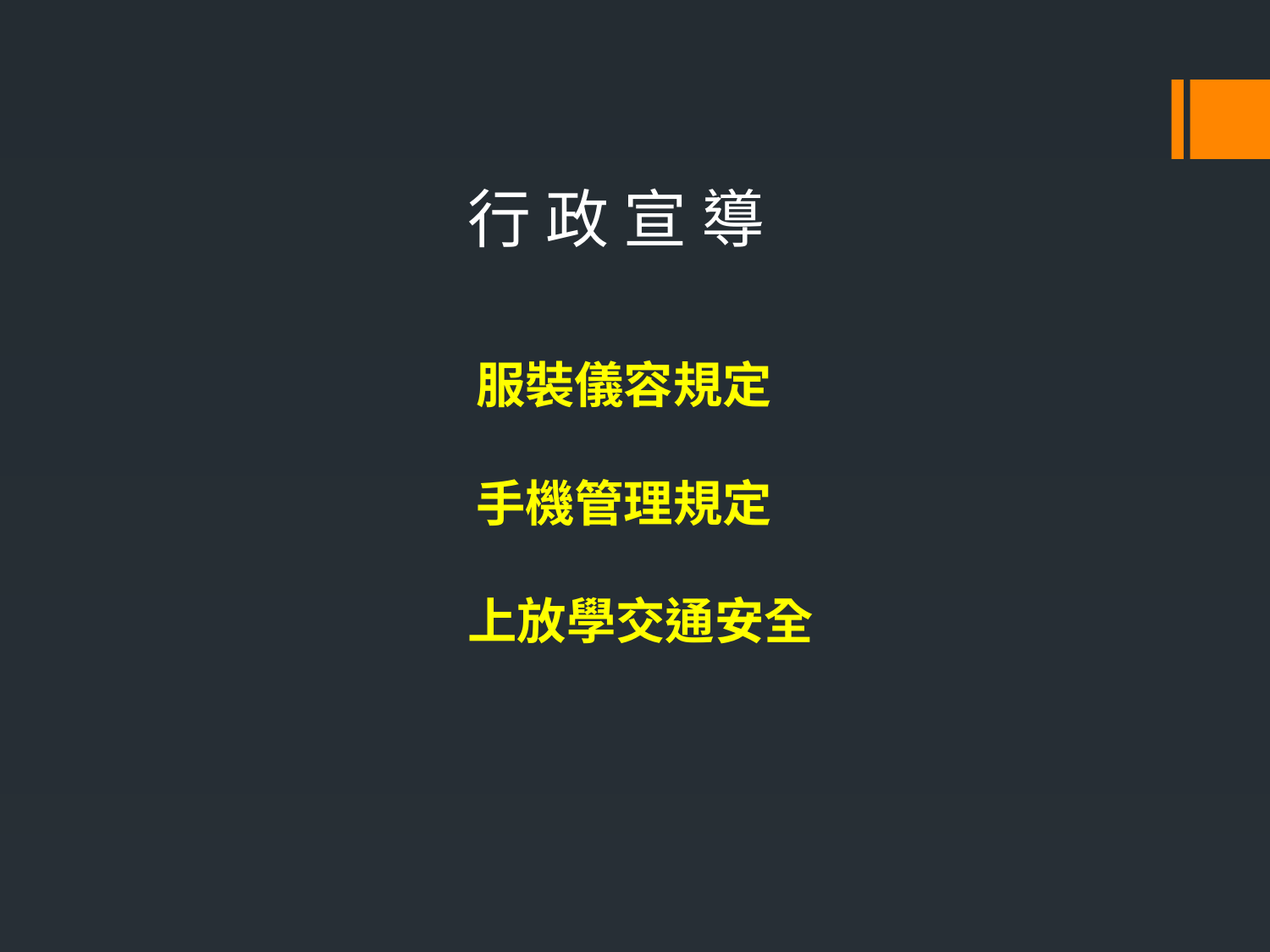

行 政 宣 導
# 服裝儀容規定 手機管理規定 上放學交通安全